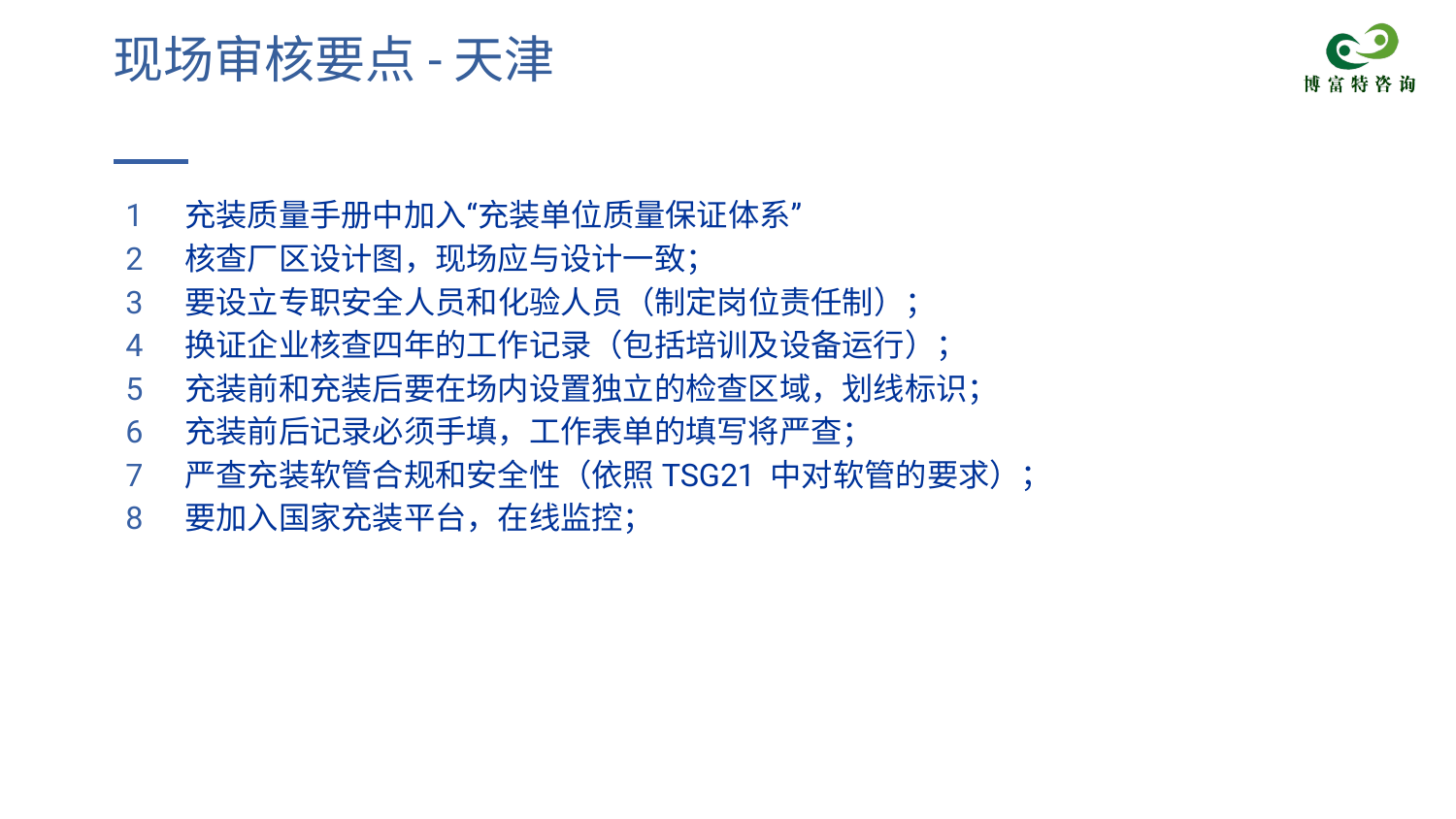

# 现场审核要点-天津
充装质量手册中加入“充装单位质量保证体系”
核查厂区设计图，现场应与设计一致；
要设立专职安全人员和化验人员（制定岗位责任制）；
换证企业核查四年的工作记录（包括培训及设备运行）；
充装前和充装后要在场内设置独立的检查区域，划线标识；
充装前后记录必须手填，工作表单的填写将严查；
严查充装软管合规和安全性（依照TSG21 中对软管的要求）；
要加入国家充装平台，在线监控；

10